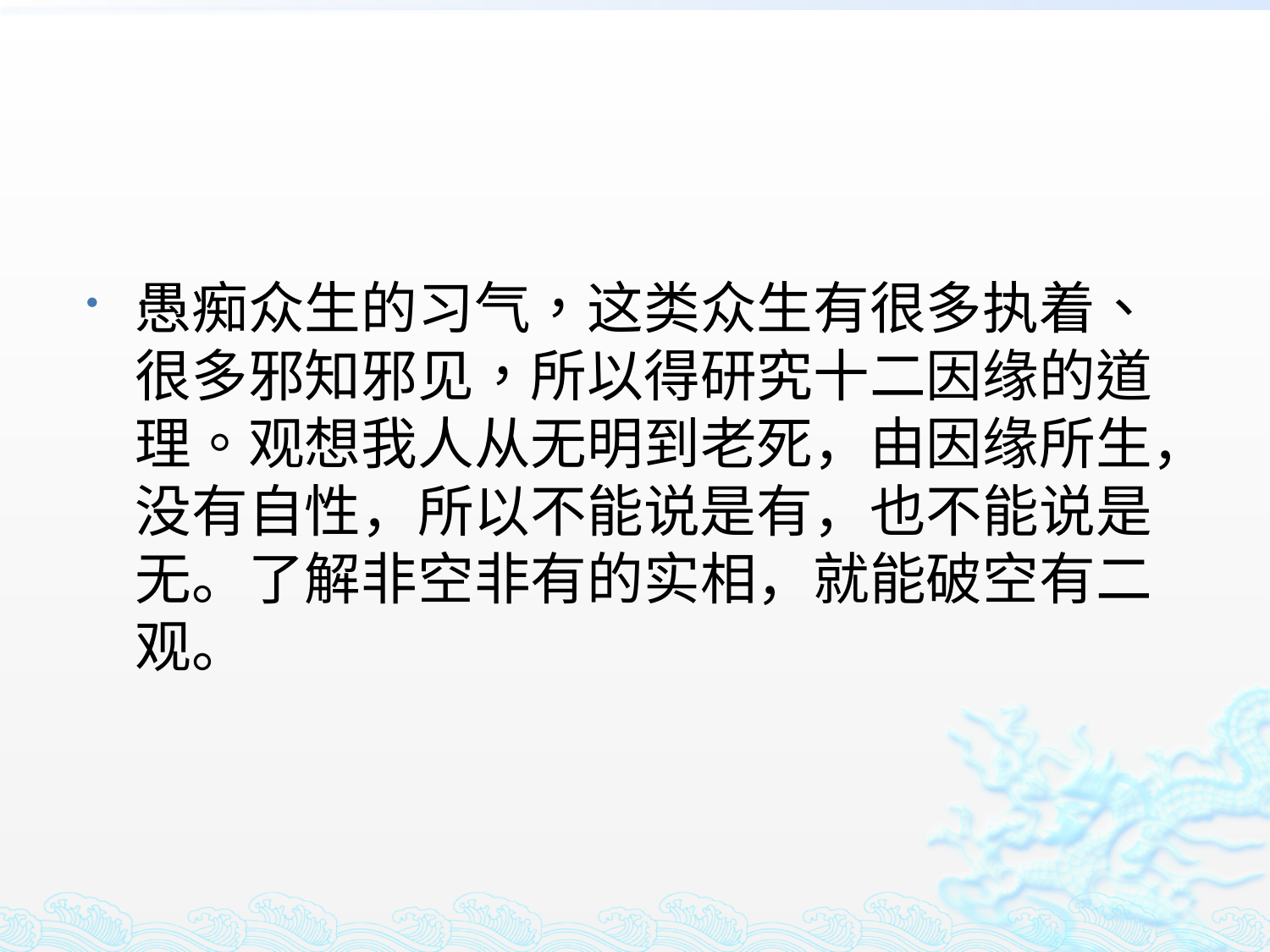

愚痴众生的习气，这类众生有很多执着、很多邪知邪见，所以得研究十二因缘的道理。观想我人从无明到老死，由因缘所生，没有自性，所以不能说是有，也不能说是无。了解非空非有的实相，就能破空有二观。